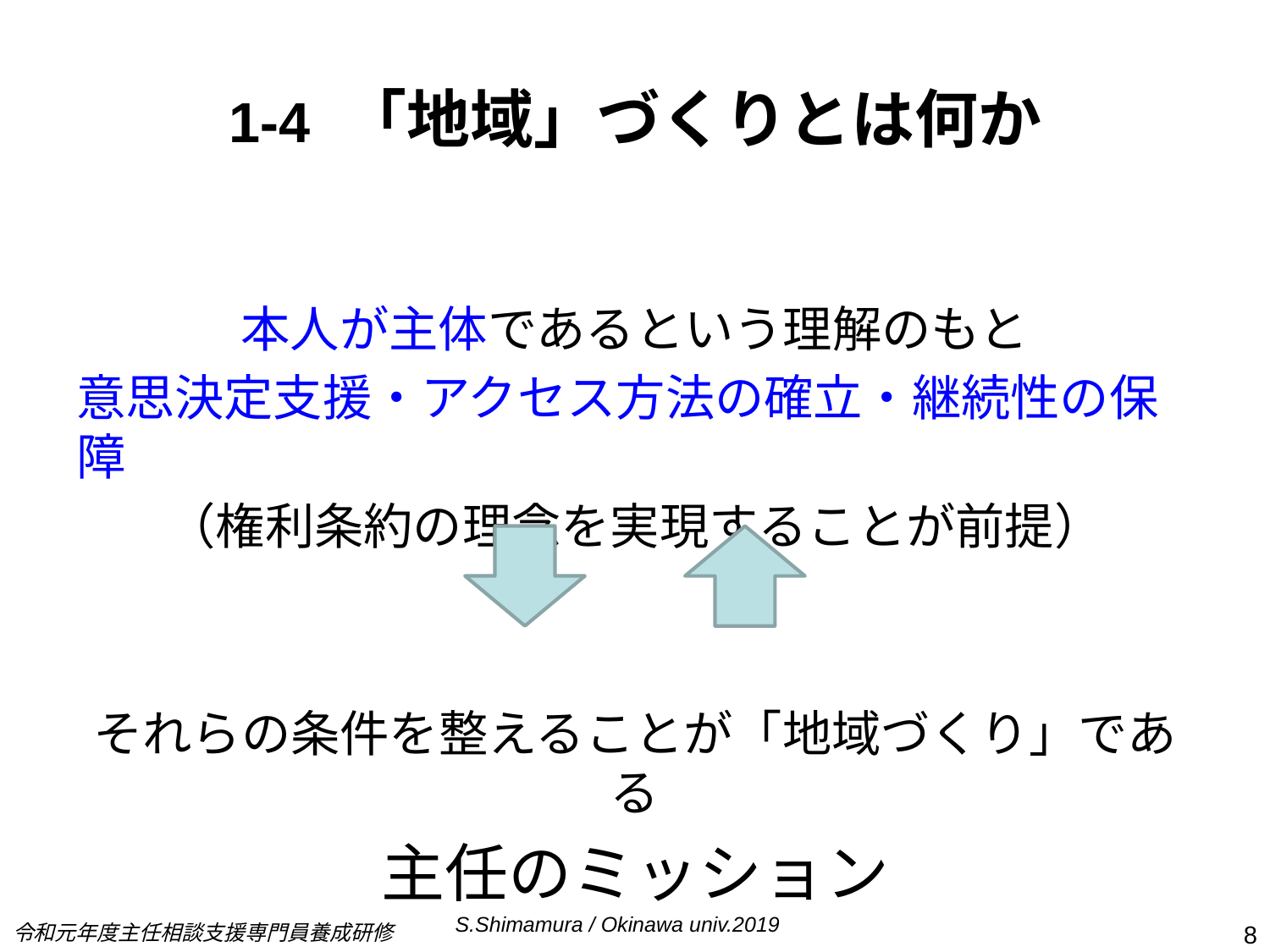

# 1-4 「地域」づくりとは何か

本人が主体であるという理解のもと
意思決定支援・アクセス方法の確立・継続性の保障
（権利条約の理念を実現することが前提）

それらの条件を整えることが「地域づくり」である
主任のミッション

S.Shimamura / Okinawa univ.2019
令和元年度主任相談支援専門員養成研修
8